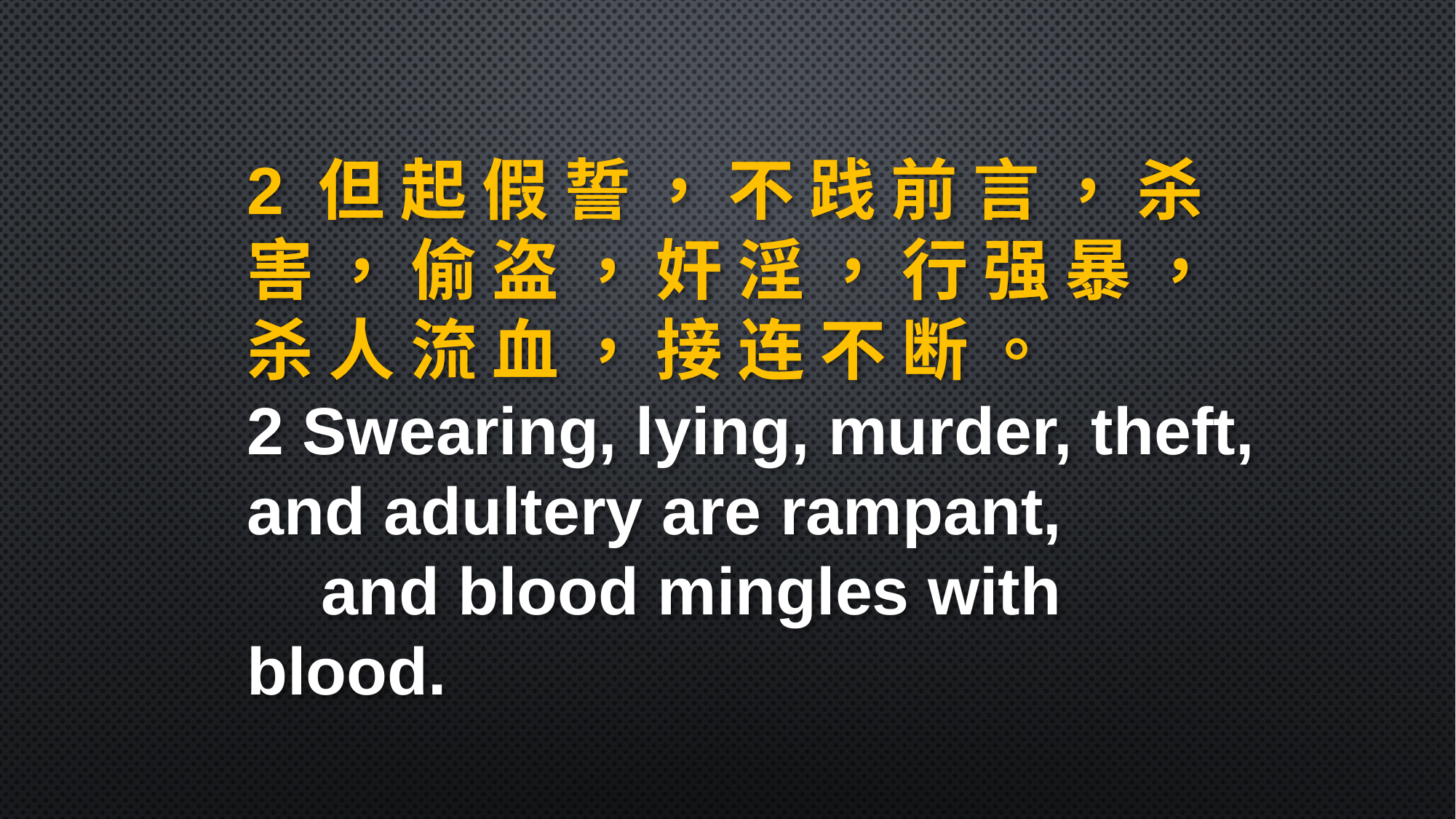

2 但 起 假 誓 ， 不 践 前 言 ， 杀 害 ， 偷 盗 ， 奸 淫 ， 行 强 暴 ， 杀 人 流 血 ， 接 连 不 断 。
2 Swearing, lying, murder, theft, and adultery are rampant,
    and blood mingles with blood.